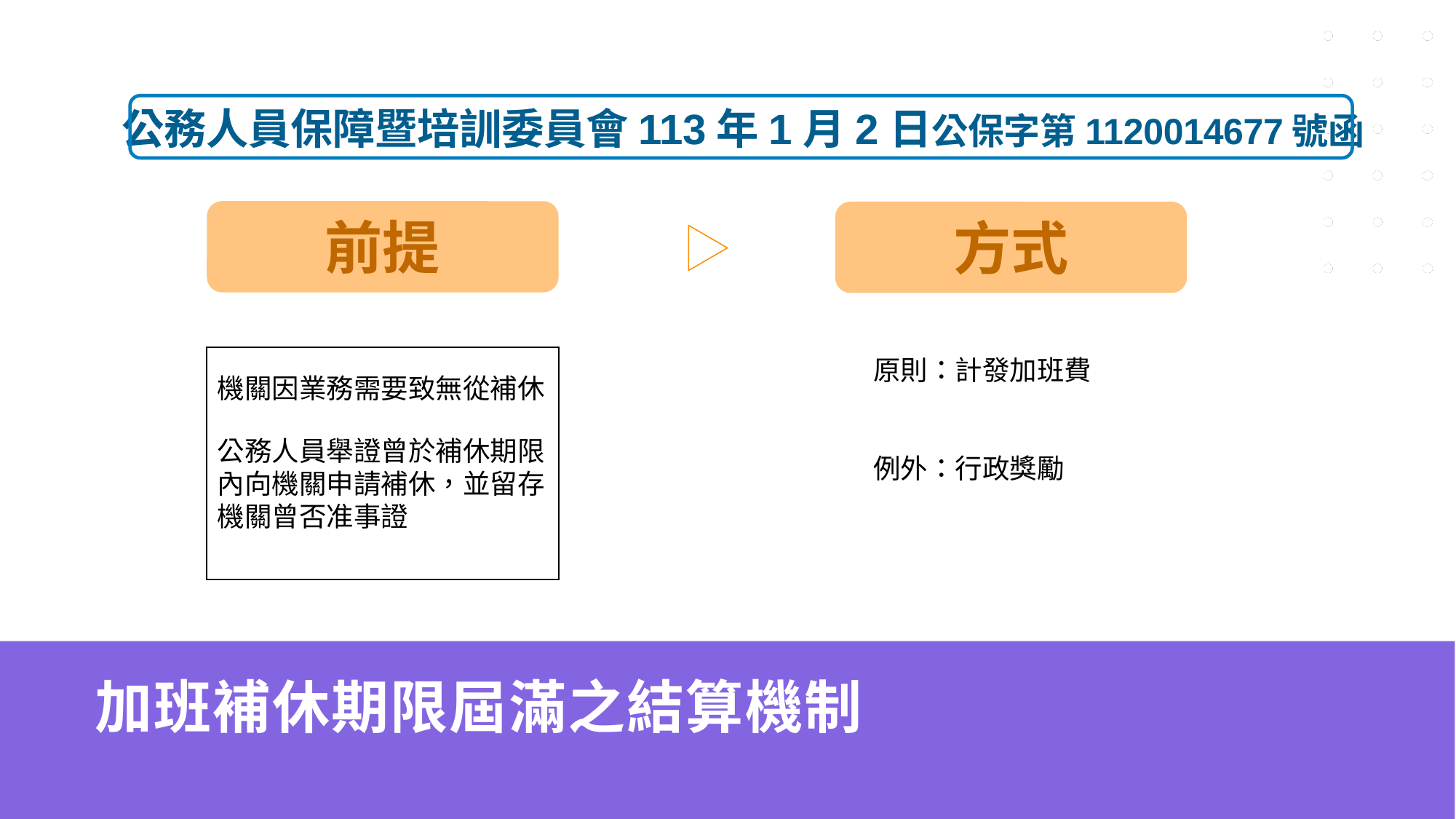

公務人員保障暨培訓委員會113年1月2日公保字第1120014677號函

前提
方式

原則：計發加班費

例外：行政獎勵
機關因業務需要致無從補休
公務人員舉證曾於補休期限內向機關申請補休，並留存機關曾否准事證
# 加班補休期限屆滿之結算機制